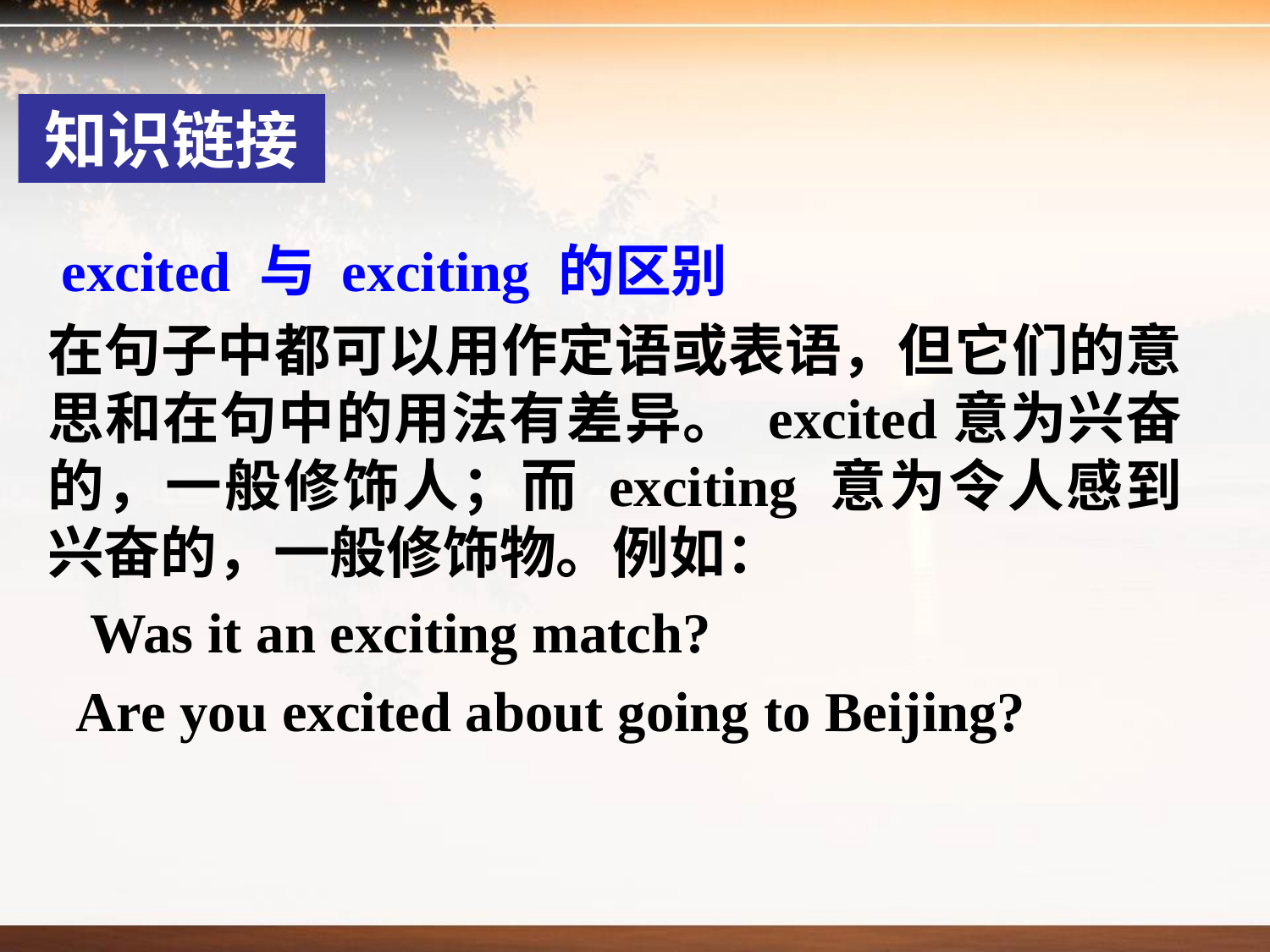

知识链接
 excited 与 exciting 的区别
在句子中都可以用作定语或表语，但它们的意思和在句中的用法有差异。 excited意为兴奋的，一般修饰人；而 exciting 意为令人感到兴奋的，一般修饰物。例如：
   Was it an exciting match?
  Are you excited about going to Beijing?